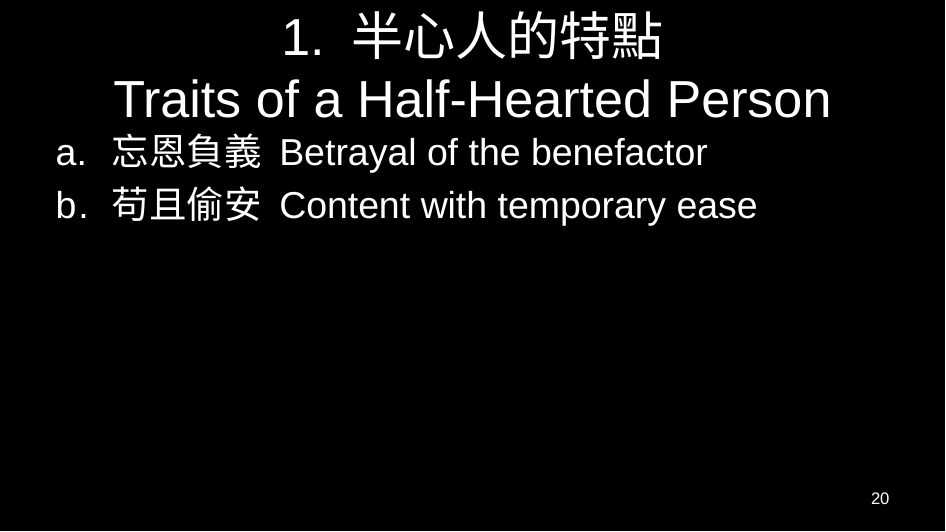

# 1. 半心人的特點 Traits of a Half-Hearted Person
忘恩負義 Betrayal of the benefactor
苟且偷安 Content with temporary ease
20